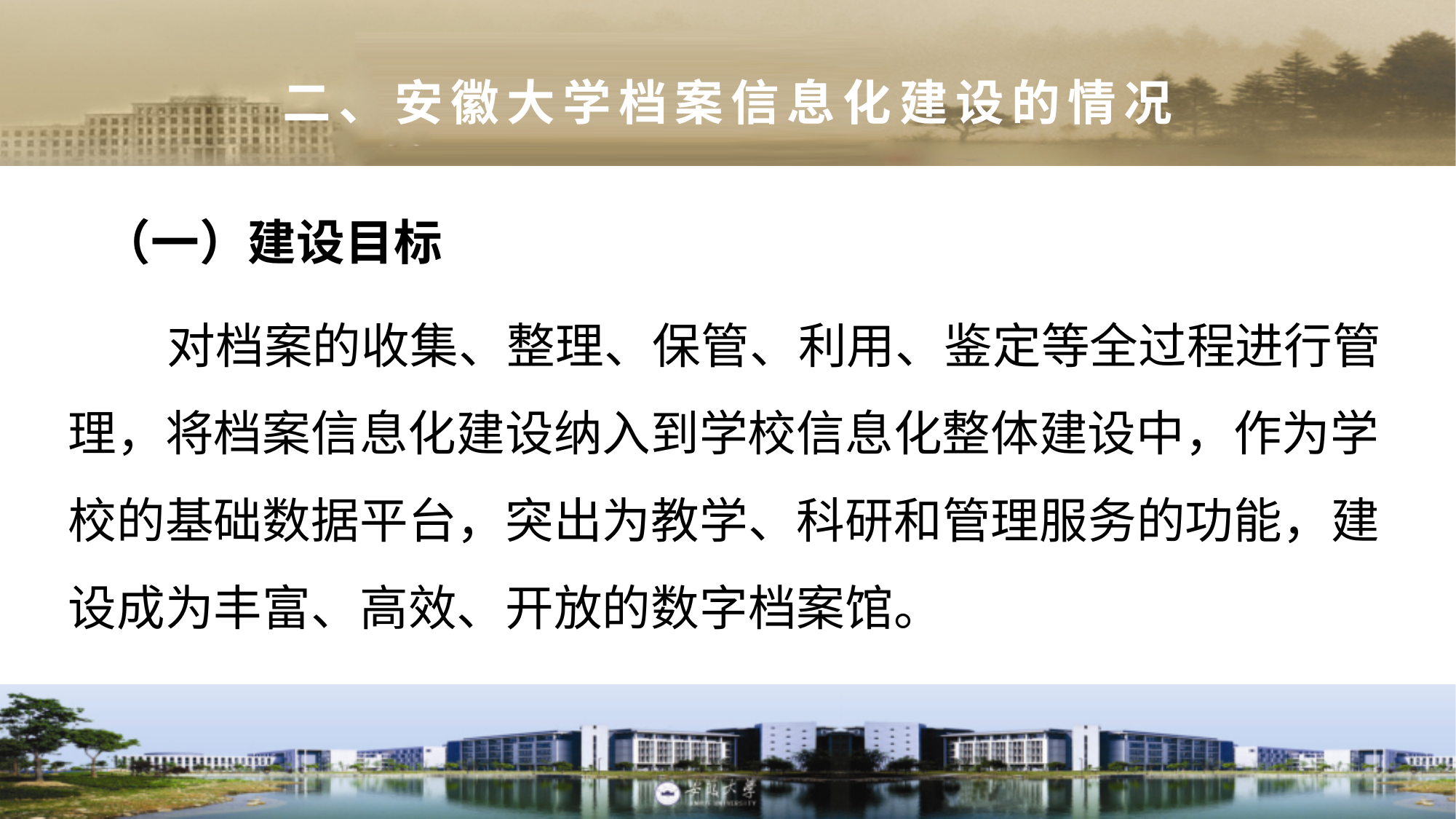

# 二、安徽大学档案信息化建设的情况
（一）建设目标
        对档案的收集、整理、保管、利用、鉴定等全过程进行管理，将档案信息化建设纳入到学校信息化整体建设中，作为学校的基础数据平台，突出为教学、科研和管理服务的功能，建设成为丰富、高效、开放的数字档案馆。